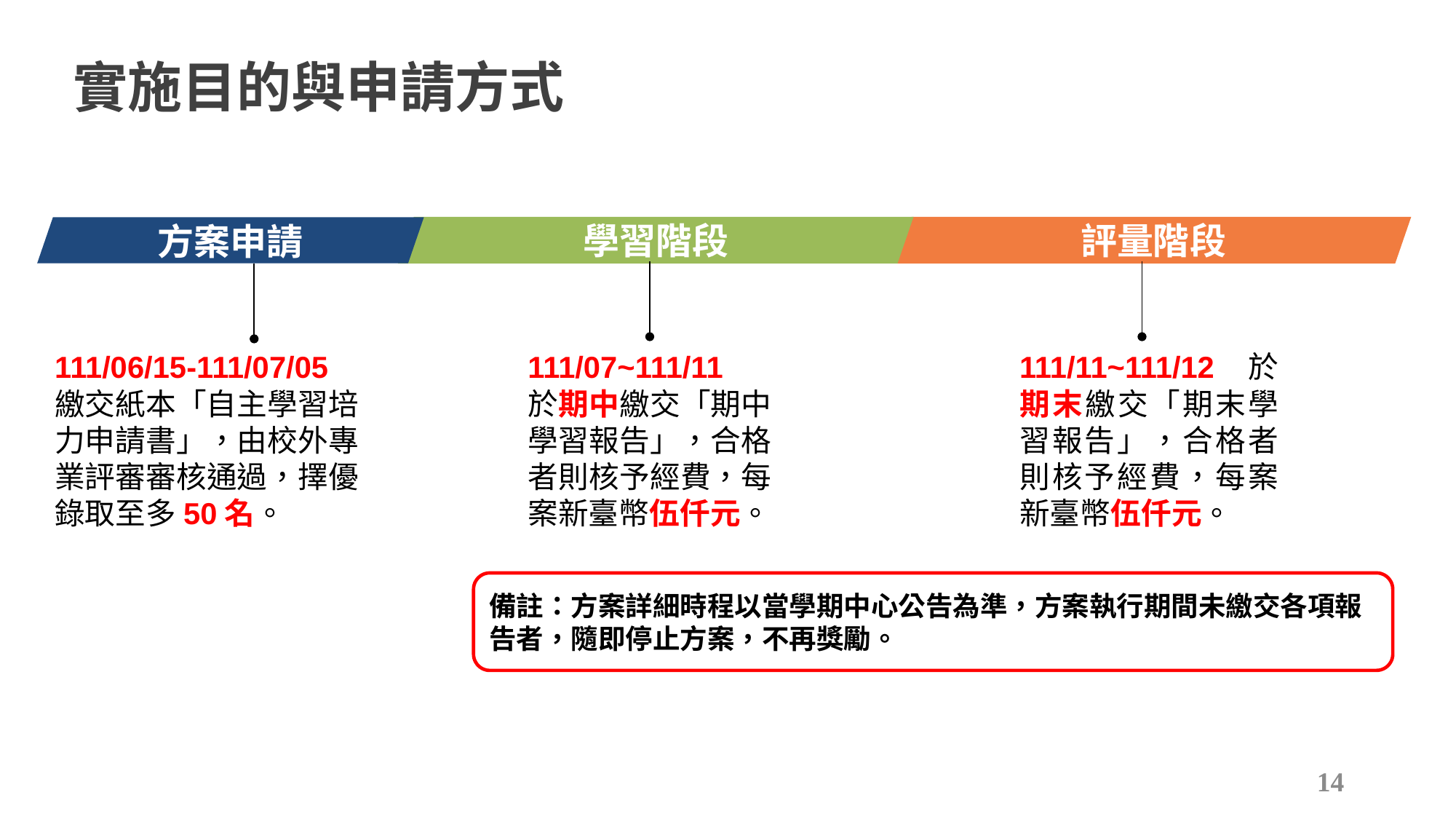

實施目的與申請方式
學習階段
評量階段
方案申請
111/06/15-111/07/05
繳交紙本「自主學習培力申請書」，由校外專業評審審核通過，擇優錄取至多50名。
111/07~111/11
於期中繳交「期中學習報告」，合格者則核予經費，每案新臺幣伍仟元。
111/11~111/12於期末繳交「期末學習報告」，合格者則核予經費，每案新臺幣伍仟元。
備註：方案詳細時程以當學期中心公告為準，方案執行期間未繳交各項報告者，隨即停止方案，不再獎勵。
14